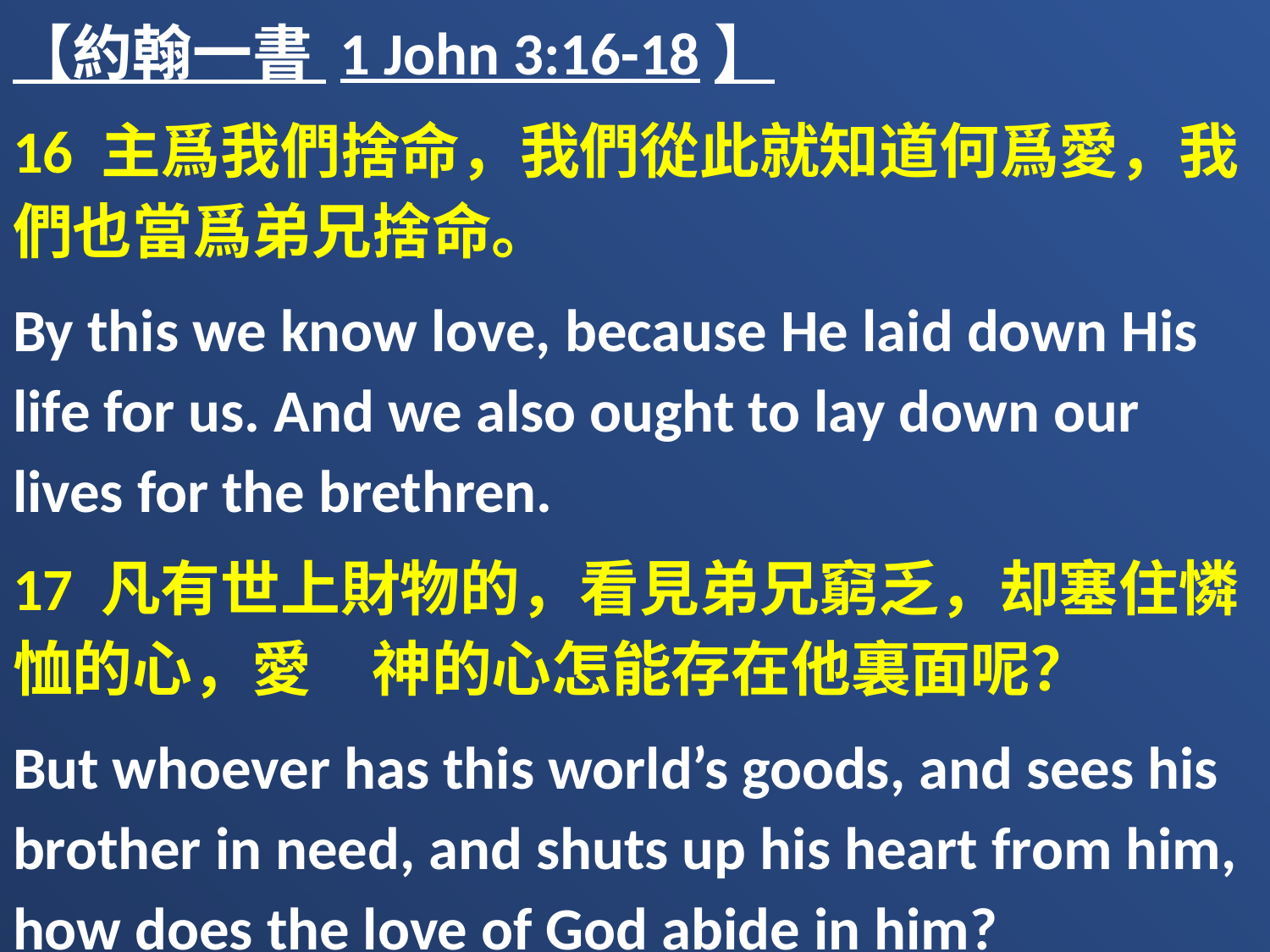

【約翰一書 1 John 3:16-18】
16 主爲我們捨命，我們從此就知道何爲愛，我們也當爲弟兄捨命。
By this we know love, because He laid down His life for us. And we also ought to lay down our lives for the brethren.
17 凡有世上財物的，看見弟兄窮乏，却塞住憐恤的心，愛　神的心怎能存在他裏面呢？
But whoever has this world’s goods, and sees his brother in need, and shuts up his heart from him, how does the love of God abide in him?